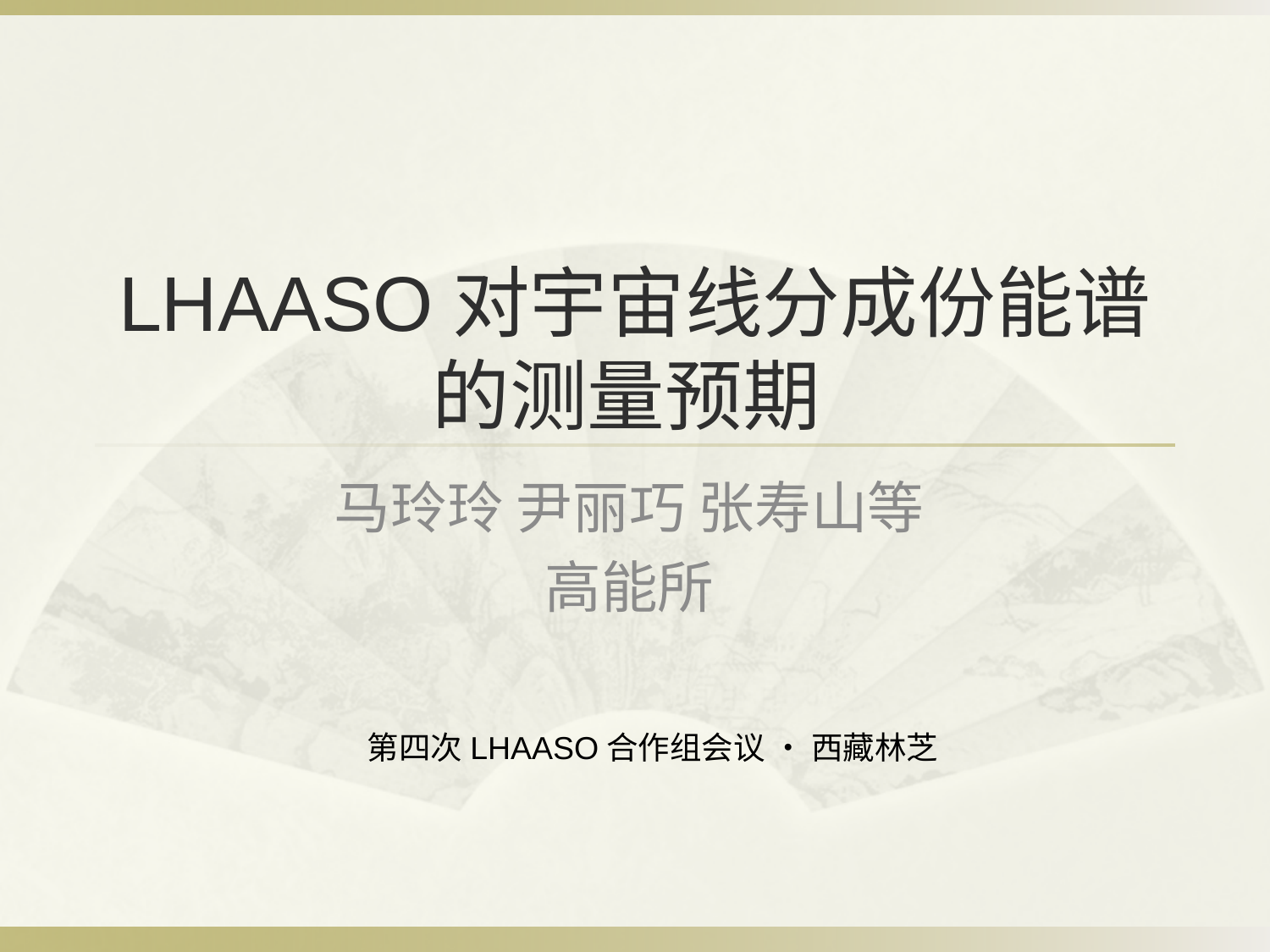

# LHAASO对宇宙线分成份能谱的测量预期
马玲玲 尹丽巧 张寿山等
高能所

第四次LHAASO合作组会议 • 西藏林芝